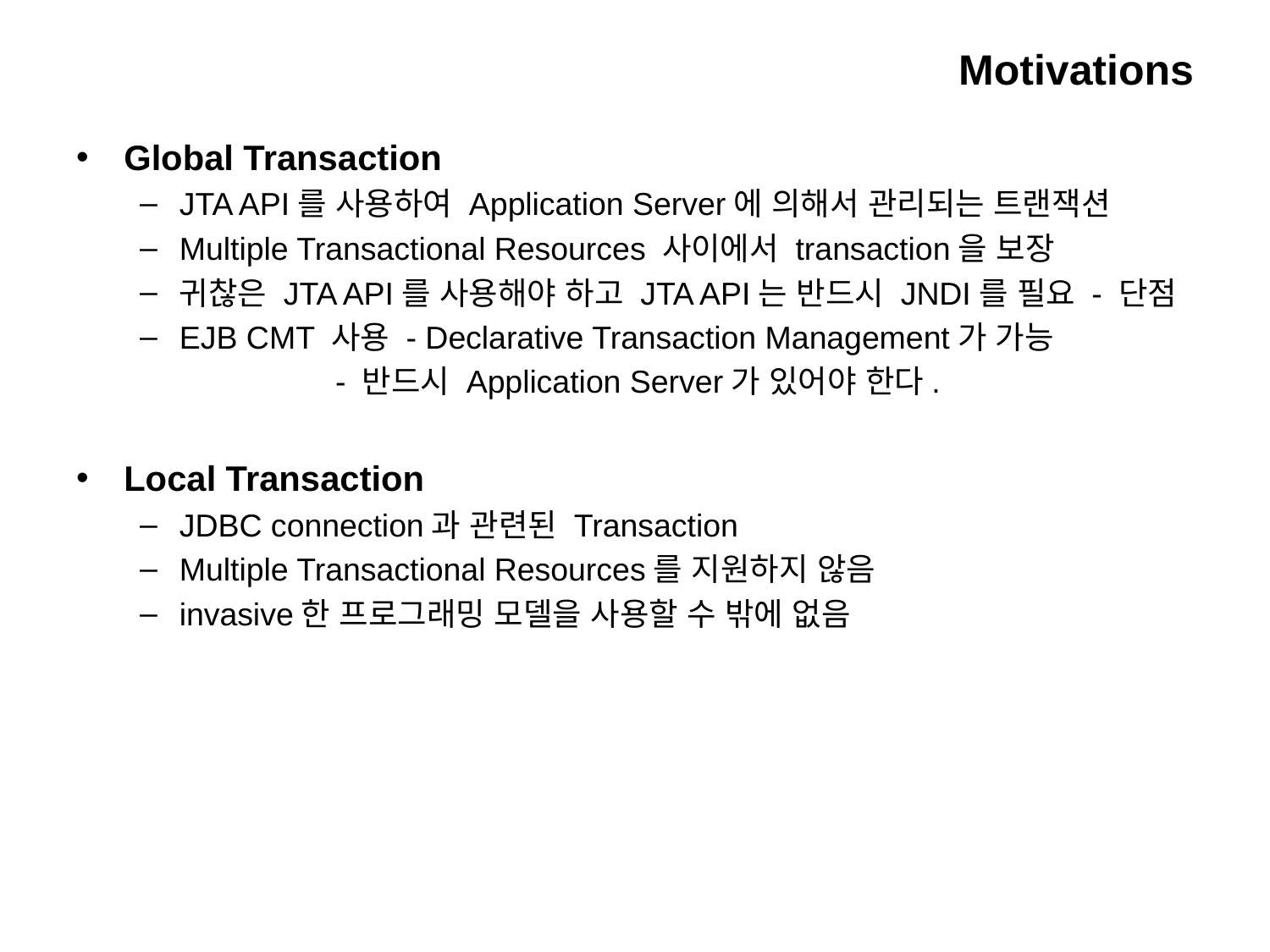

# Motivations
Global Transaction
JTA API를 사용하여 Application Server에 의해서 관리되는 트랜잭션
Multiple Transactional Resources 사이에서 transaction을 보장
귀찮은 JTA API를 사용해야 하고 JTA API는 반드시 JNDI를 필요 - 단점
EJB CMT 사용 - Declarative Transaction Management가 가능
                      - 반드시 Application Server가 있어야 한다.

Local Transaction
JDBC connection과 관련된 Transaction
Multiple Transactional Resources를 지원하지 않음
invasive한 프로그래밍 모델을 사용할 수 밖에 없음